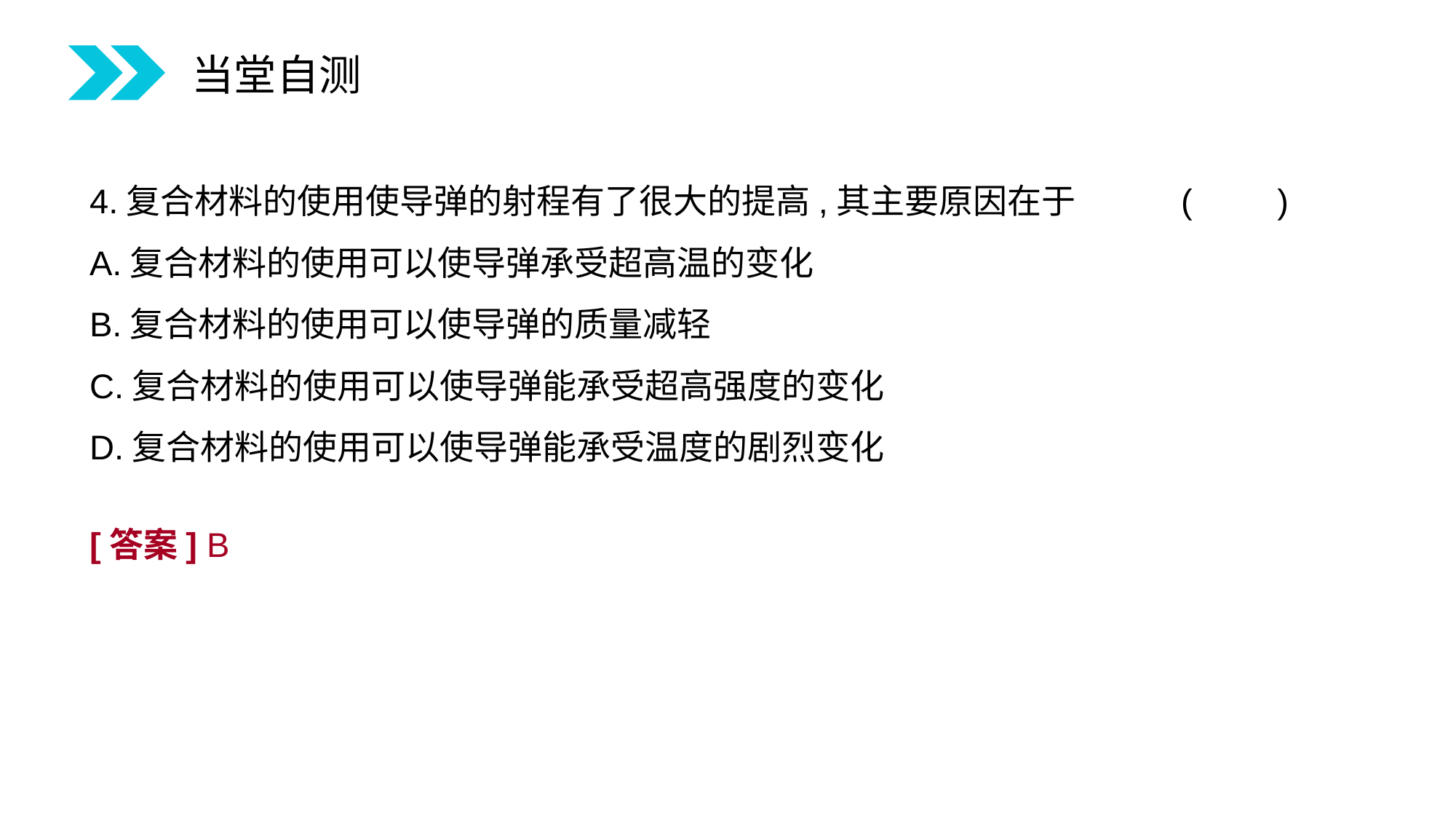

当堂自测
4.复合材料的使用使导弹的射程有了很大的提高,其主要原因在于	(　　)
A.复合材料的使用可以使导弹承受超高温的变化
B.复合材料的使用可以使导弹的质量减轻
C.复合材料的使用可以使导弹能承受超高强度的变化
D.复合材料的使用可以使导弹能承受温度的剧烈变化
[答案] B